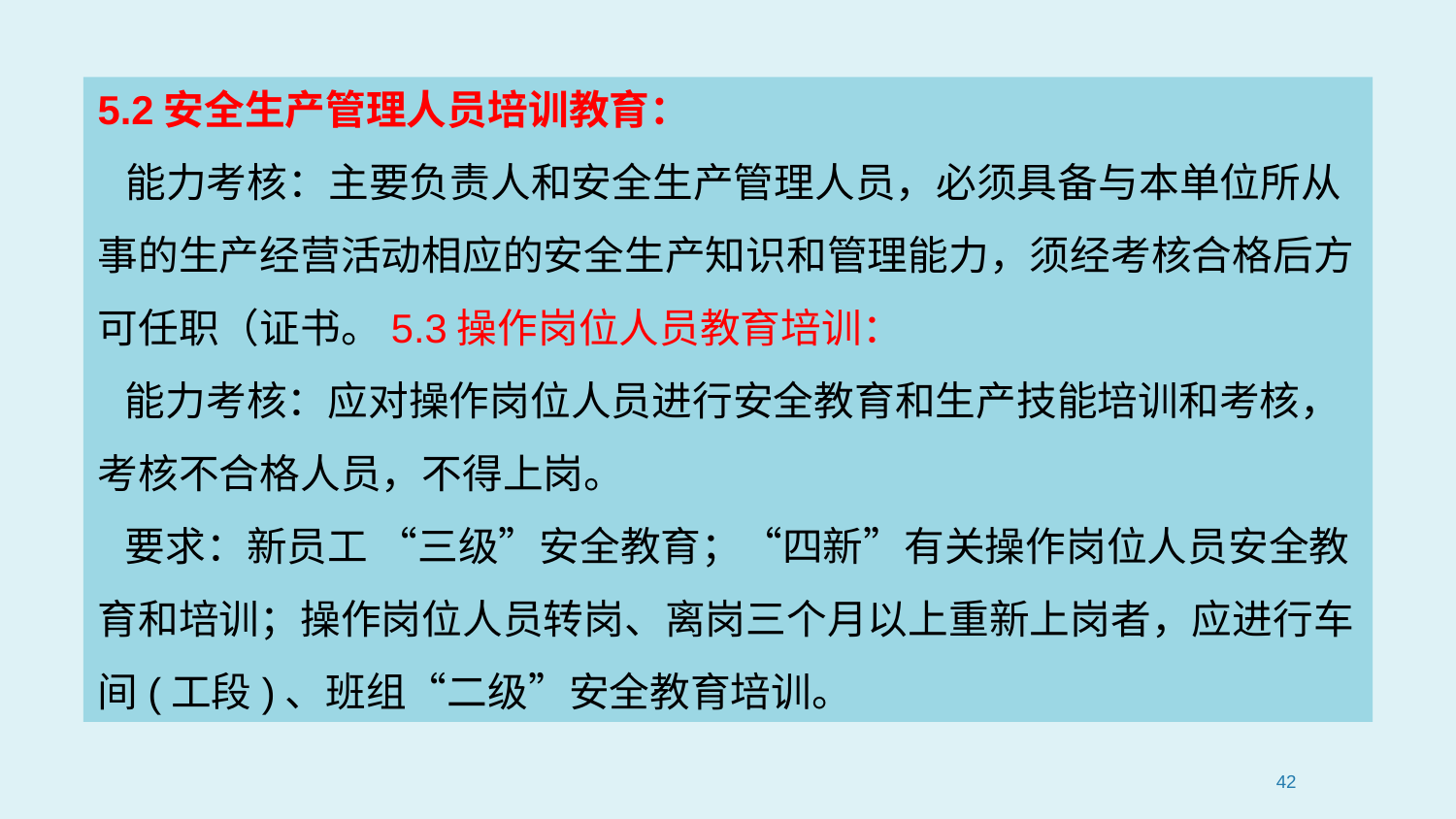

5.2安全生产管理人员培训教育：
  能力考核：主要负责人和安全生产管理人员，必须具备与本单位所从事的生产经营活动相应的安全生产知识和管理能力，须经考核合格后方可任职（证书。5.3操作岗位人员教育培训：
  能力考核：应对操作岗位人员进行安全教育和生产技能培训和考核，考核不合格人员，不得上岗。
  要求：新员工 “三级”安全教育；“四新”有关操作岗位人员安全教育和培训；操作岗位人员转岗、离岗三个月以上重新上岗者，应进行车间(工段)、班组“二级”安全教育培训。
                                     42